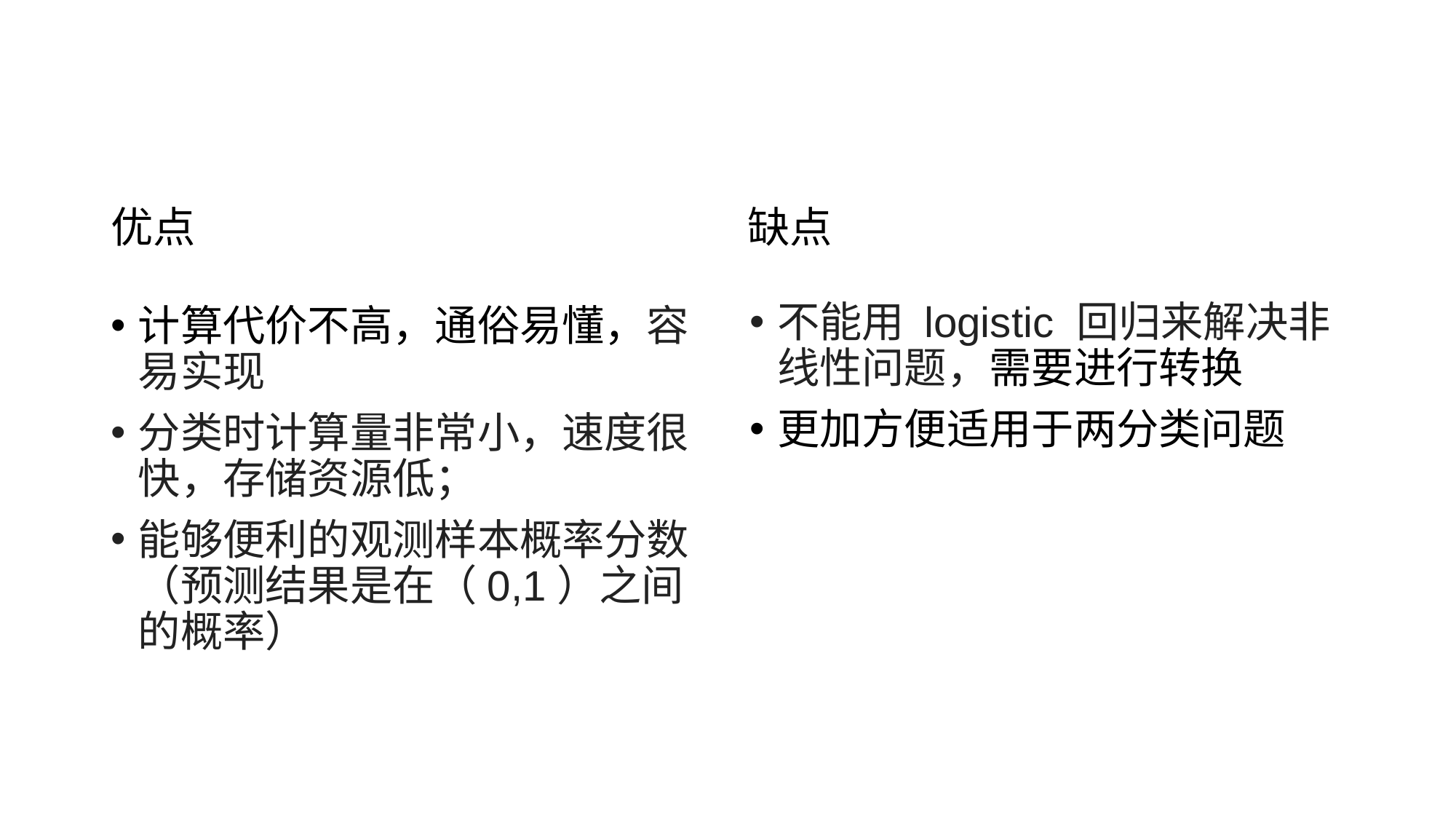

1.3逻辑回归算法特点
优点
缺点
不能用 logistic 回归来解决非线性问题，需要进行转换
更加方便适用于两分类问题

计算代价不高，通俗易懂，容易实现
分类时计算量非常小，速度很快，存储资源低；
能够便利的观测样本概率分数（预测结果是在（0,1）之间的概率）